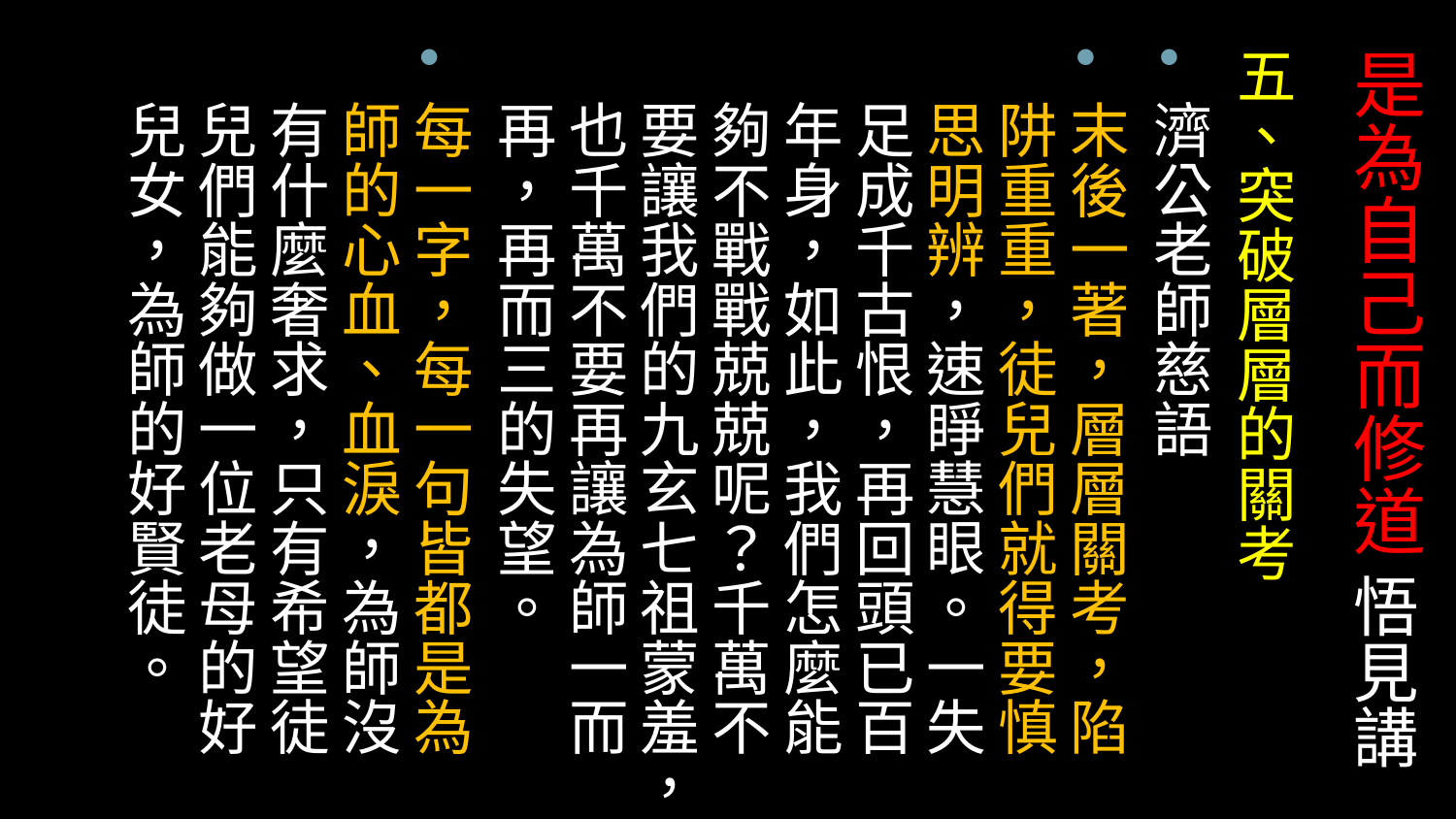

# 是為自己而修道 悟見講
五、突破層層的關考
濟公老師慈語
末後一著，層層關考，陷阱重重，徒兒們就得要慎思明辨，速睜慧眼。一失足成千古恨，再回頭已百年身，如此，我們怎麼能夠不戰戰兢兢呢？千萬不要讓我們的九玄七祖蒙羞，也千萬不要再讓為師一而再，再而三的失望。
每一字，每一句皆都是為師的心血、血淚，為師沒有什麼奢求，只有希望徒兒們能夠做一位老母的好兒女，為師的好賢徒。